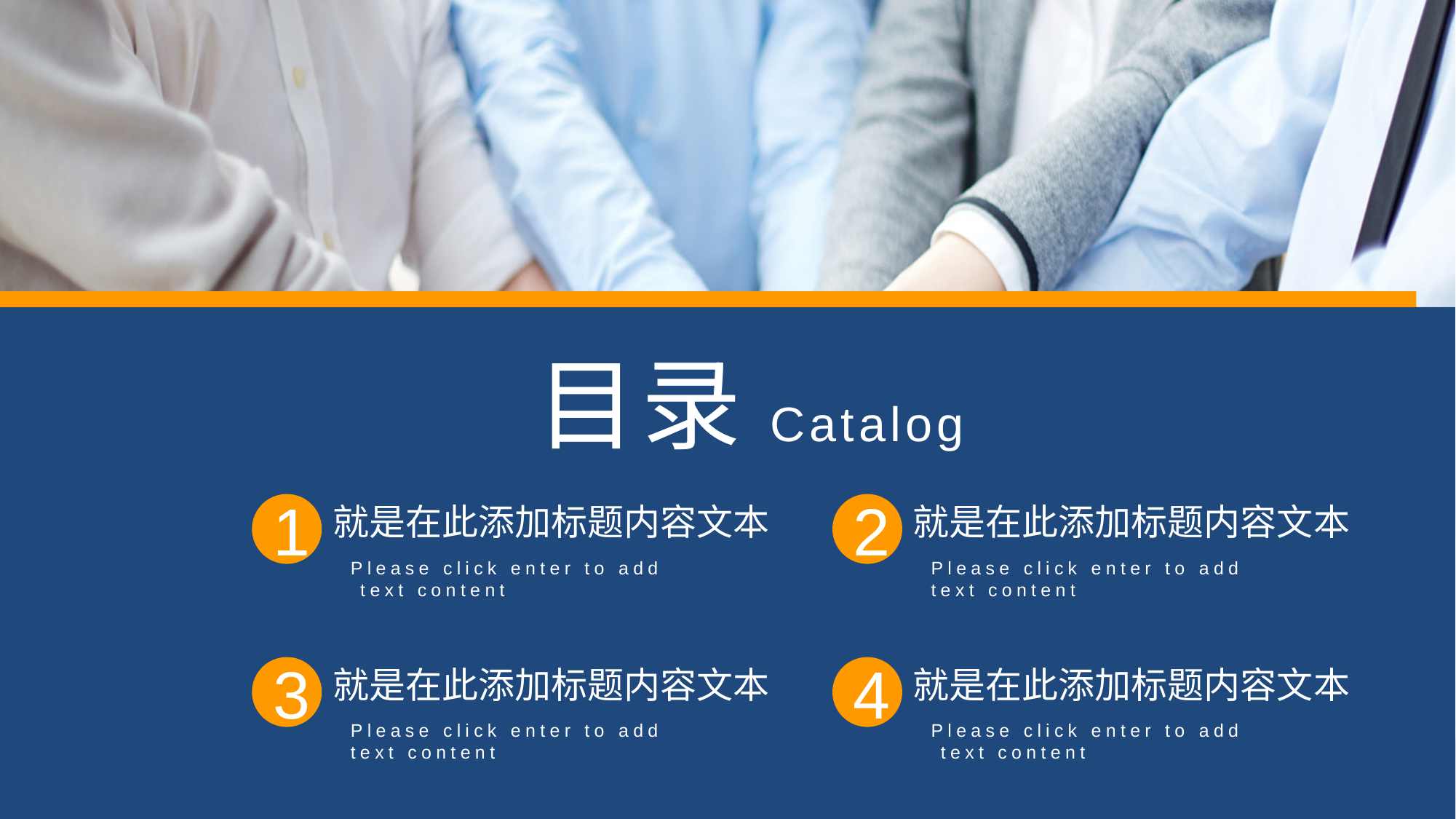

目录Catalog
就是在此添加标题内容文本
就是在此添加标题内容文本
1
2
Please click enter to add
text content
Please click enter to add
 text content
就是在此添加标题内容文本
就是在此添加标题内容文本
3
4
Please click enter to add
text content
Please click enter to add
 text content